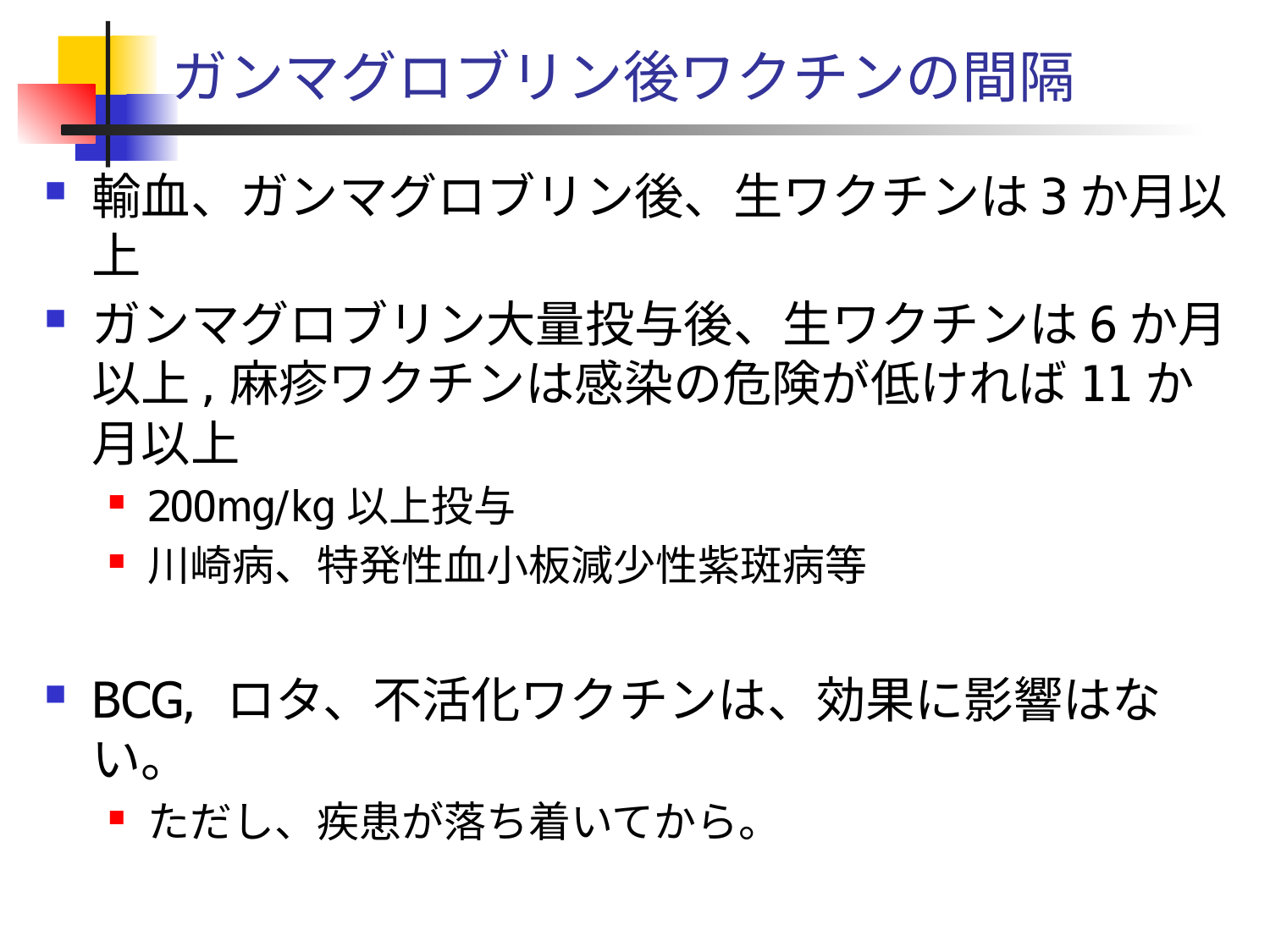

# ガンマグロブリン後ワクチンの間隔
輸血、ガンマグロブリン後、生ワクチンは3か月以上
ガンマグロブリン大量投与後、生ワクチンは6か月以上,麻疹ワクチンは感染の危険が低ければ11か月以上
200mg/kg以上投与
川崎病、特発性血小板減少性紫斑病等

BCG, ロタ、不活化ワクチンは、効果に影響はない。
ただし、疾患が落ち着いてから。

出典：　予防接種に関するQ&A集　２０２１年　p48